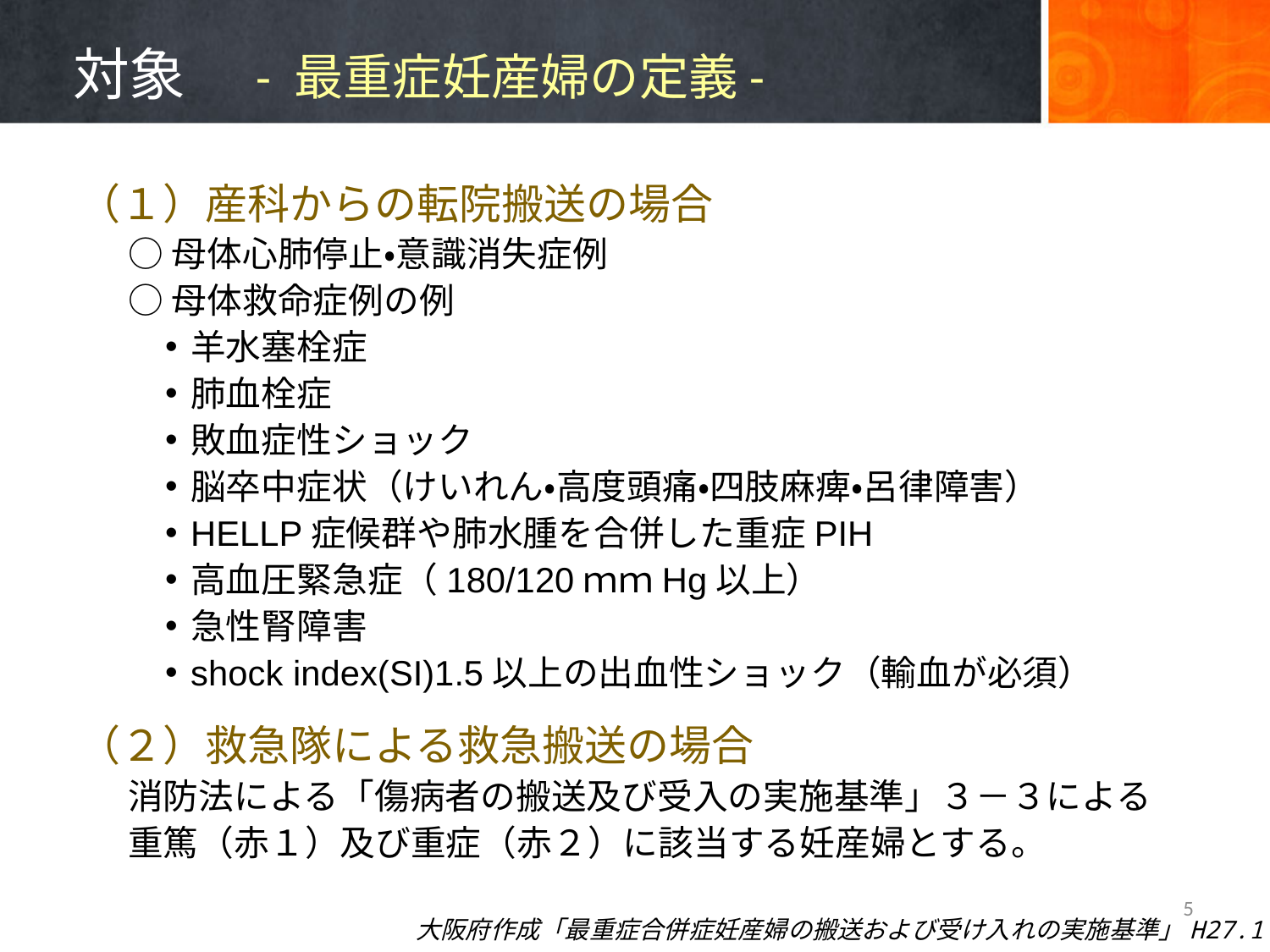

# 対象　- 最重症妊産婦の定義-
（１）産科からの転院搬送の場合
○母体心肺停止・意識消失症例
○母体救命症例の例
羊水塞栓症
肺血栓症
敗血症性ショック
脳卒中症状（けいれん・高度頭痛・四肢麻痺・呂律障害）
HELLP症候群や肺水腫を合併した重症PIH
高血圧緊急症（180/120ｍｍHg以上）
急性腎障害
shock index(SI)1.5以上の出血性ショック（輸血が必須）

（２）救急隊による救急搬送の場合
消防法による「傷病者の搬送及び受入の実施基準」３－３による
重篤（赤１）及び重症（赤２）に該当する妊産婦とする。
5
大阪府作成「最重症合併症妊産婦の搬送および受け入れの実施基準」H27.1